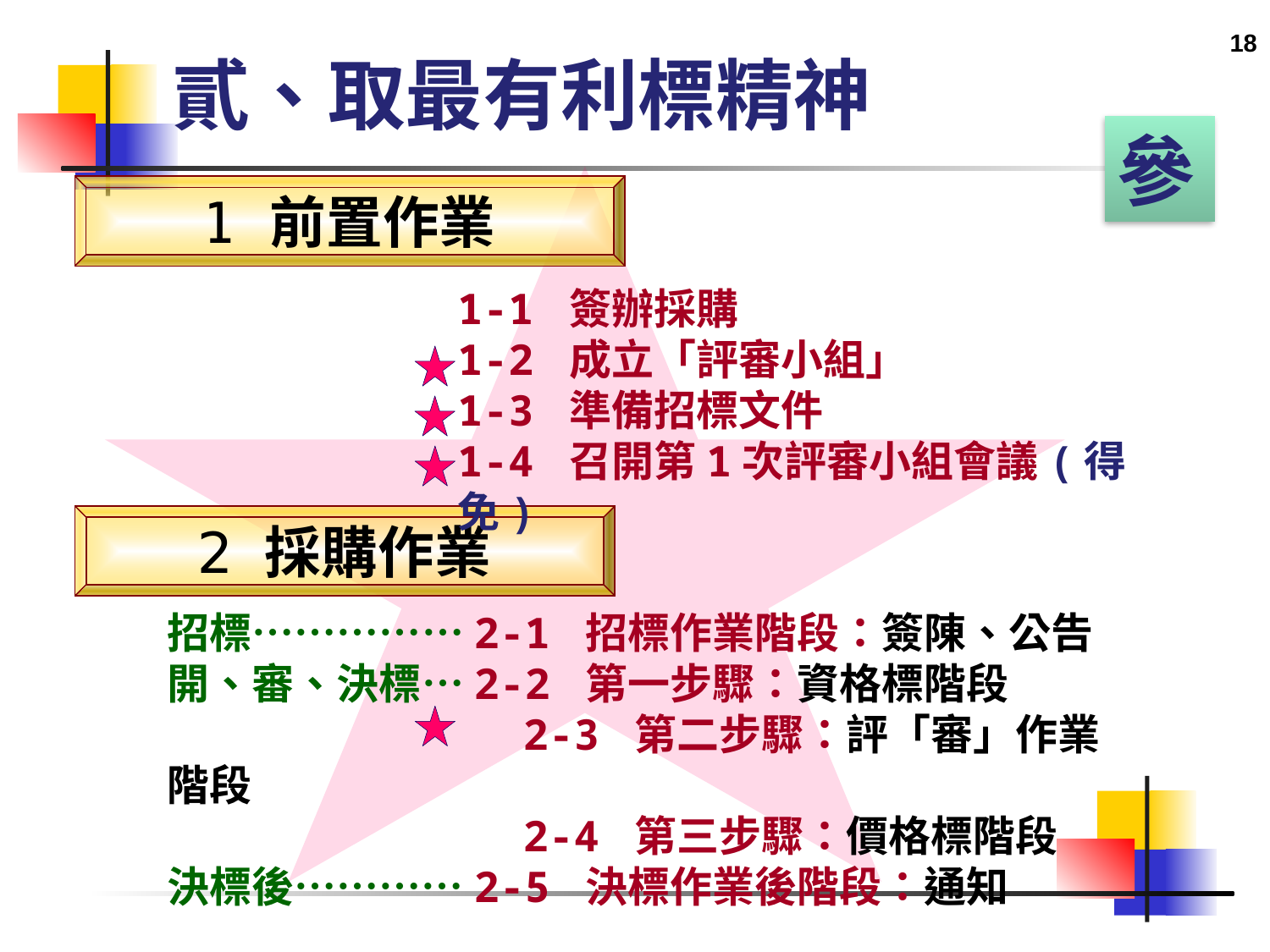

18
# 貳、取最有利標精神
參

1 前置作業
1-1 簽辦採購
1-2 成立「評審小組」
1-3 準備招標文件
1-4 召開第1次評審小組會議(得免)

2 採購作業
招標……………2-1 招標作業階段：簽陳、公告
開、審、決標…2-2 第一步驟：資格標階段
              2-3 第二步驟：評「審」作業階段
              2-4 第三步驟：價格標階段
決標後…………2-5 決標作業後階段：通知